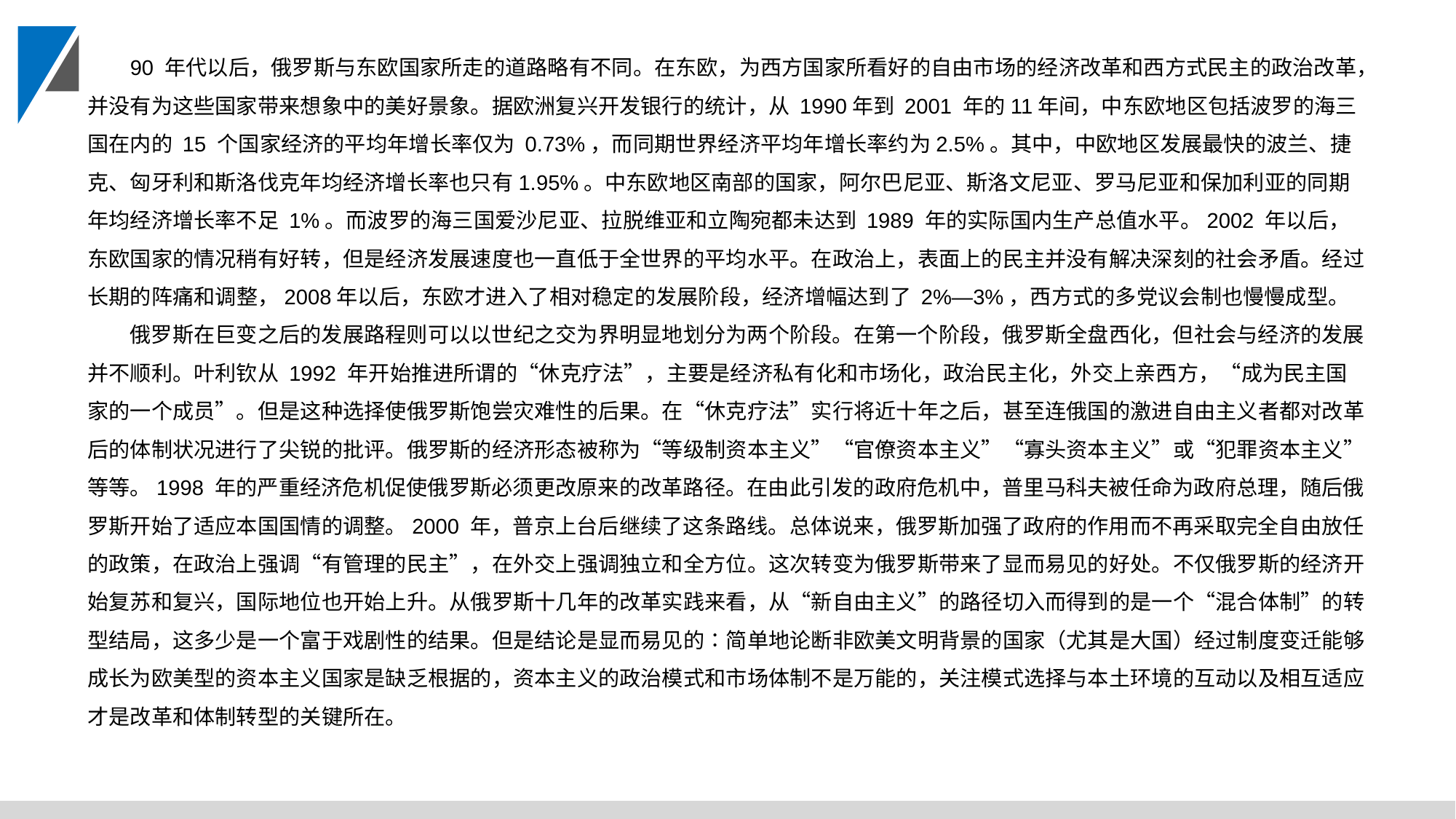

90 年代以后，俄罗斯与东欧国家所走的道路略有不同。在东欧，为西方国家所看好的自由市场的经济改革和西方式民主的政治改革，并没有为这些国家带来想象中的美好景象。据欧洲复兴开发银行的统计，从 1990年到 2001 年的11年间，中东欧地区包括波罗的海三国在内的 15 个国家经济的平均年增长率仅为 0.73%，而同期世界经济平均年增长率约为2.5%。其中，中欧地区发展最快的波兰、捷克、匈牙利和斯洛伐克年均经济增长率也只有1.95%。中东欧地区南部的国家，阿尔巴尼亚、斯洛文尼亚、罗马尼亚和保加利亚的同期年均经济增长率不足 1%。而波罗的海三国爱沙尼亚、拉脱维亚和立陶宛都未达到 1989 年的实际国内生产总值水平。2002 年以后，东欧国家的情况稍有好转，但是经济发展速度也一直低于全世界的平均水平。在政治上，表面上的民主并没有解决深刻的社会矛盾。经过长期的阵痛和调整，2008年以后，东欧才进入了相对稳定的发展阶段，经济增幅达到了 2%—3%，西方式的多党议会制也慢慢成型。
俄罗斯在巨变之后的发展路程则可以以世纪之交为界明显地划分为两个阶段。在第一个阶段，俄罗斯全盘西化，但社会与经济的发展并不顺利。叶利钦从 1992 年开始推进所谓的“休克疗法”，主要是经济私有化和市场化，政治民主化，外交上亲西方，“成为民主国家的一个成员”。但是这种选择使俄罗斯饱尝灾难性的后果。在“休克疗法”实行将近十年之后，甚至连俄国的激进自由主义者都对改革后的体制状况进行了尖锐的批评。俄罗斯的经济形态被称为“等级制资本主义”“官僚资本主义”“寡头资本主义”或“犯罪资本主义”等等。1998 年的严重经济危机促使俄罗斯必须更改原来的改革路径。在由此引发的政府危机中，普里马科夫被任命为政府总理，随后俄罗斯开始了适应本国国情的调整。2000 年，普京上台后继续了这条路线。总体说来，俄罗斯加强了政府的作用而不再采取完全自由放任的政策，在政治上强调“有管理的民主”，在外交上强调独立和全方位。这次转变为俄罗斯带来了显而易见的好处。不仅俄罗斯的经济开始复苏和复兴，国际地位也开始上升。从俄罗斯十几年的改革实践来看，从“新自由主义”的路径切入而得到的是一个“混合体制”的转型结局，这多少是一个富于戏剧性的结果。但是结论是显而易见的∶简单地论断非欧美文明背景的国家（尤其是大国）经过制度变迁能够成长为欧美型的资本主义国家是缺乏根据的，资本主义的政治模式和市场体制不是万能的，关注模式选择与本土环境的互动以及相互适应才是改革和体制转型的关键所在。